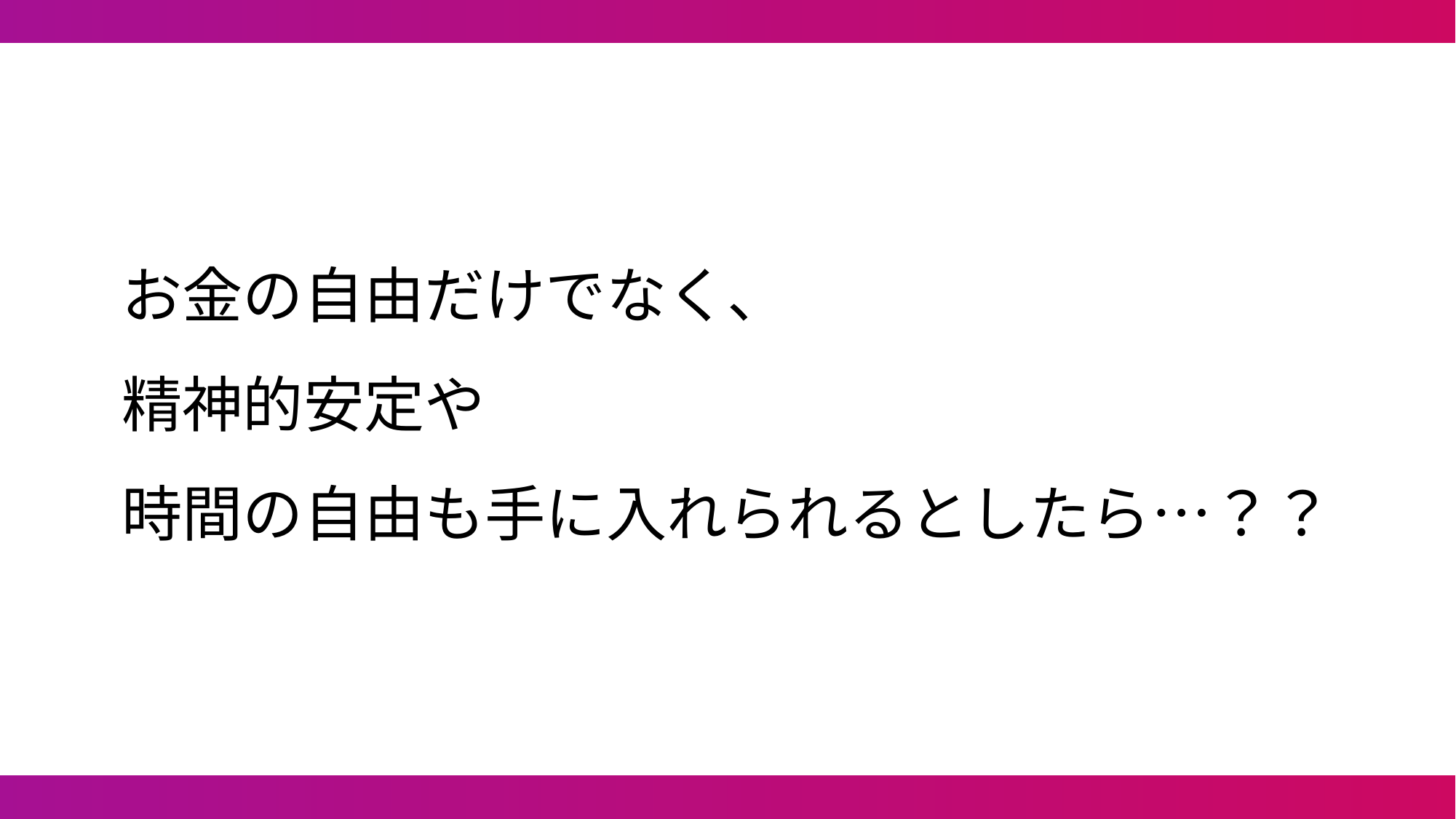

お金の自由だけでなく、
精神的安定や
時間の自由も手に入れられるとしたら…？？